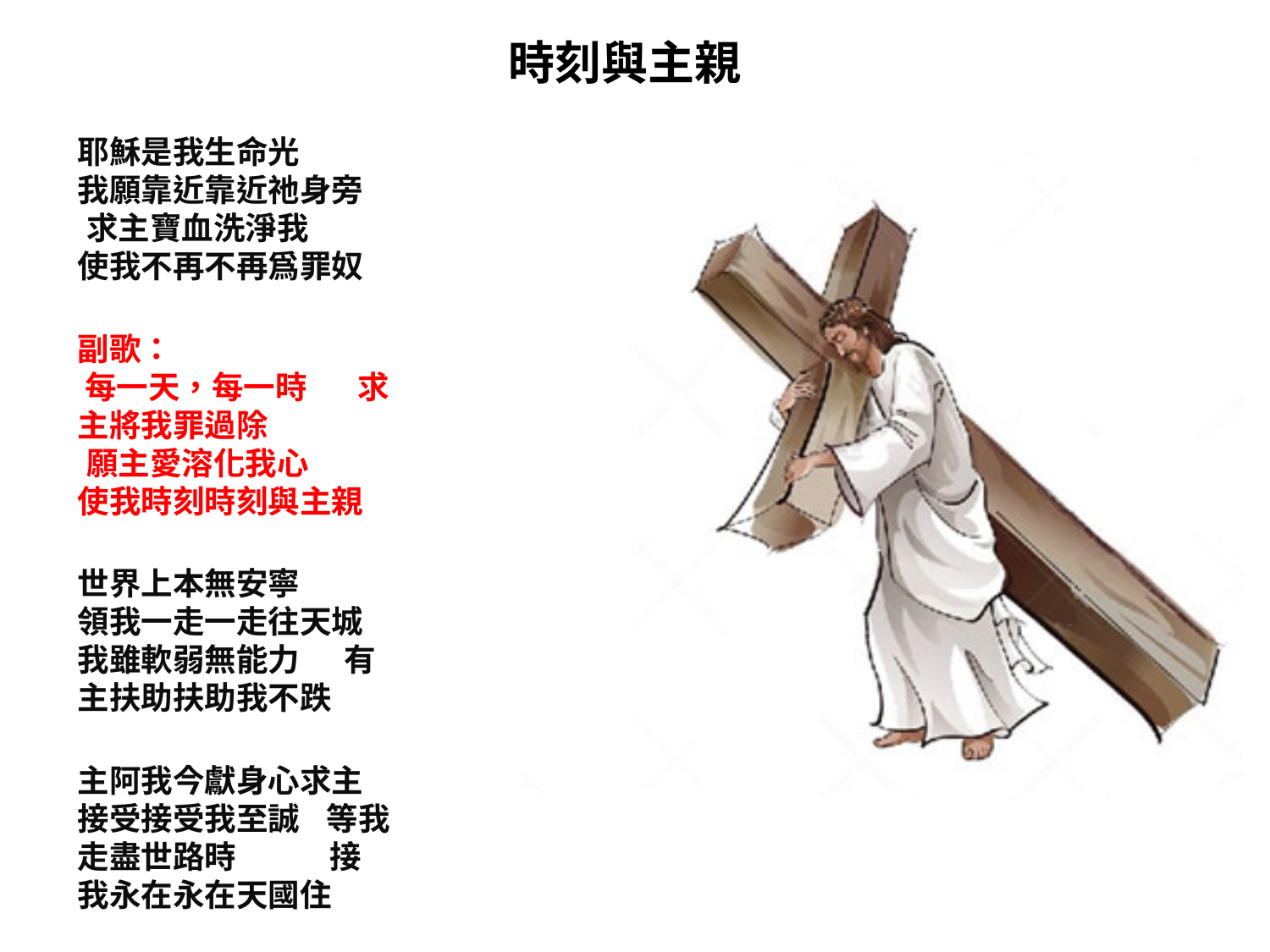

# 時刻與主親
耶穌是我生命光           我願靠近靠近祂身旁     求主寶血洗淨我            使我不再不再爲罪奴
副歌：                                每一天，每一時       求主將我罪過除               願主愛溶化我心            使我時刻時刻與主親
世界上本無安寧             領我一走一走往天城   我雖軟弱無能力     有主扶助扶助我不跌
主阿我今獻身心求主接受接受我至誠   等我走盡世路時             接我永在永在天國住